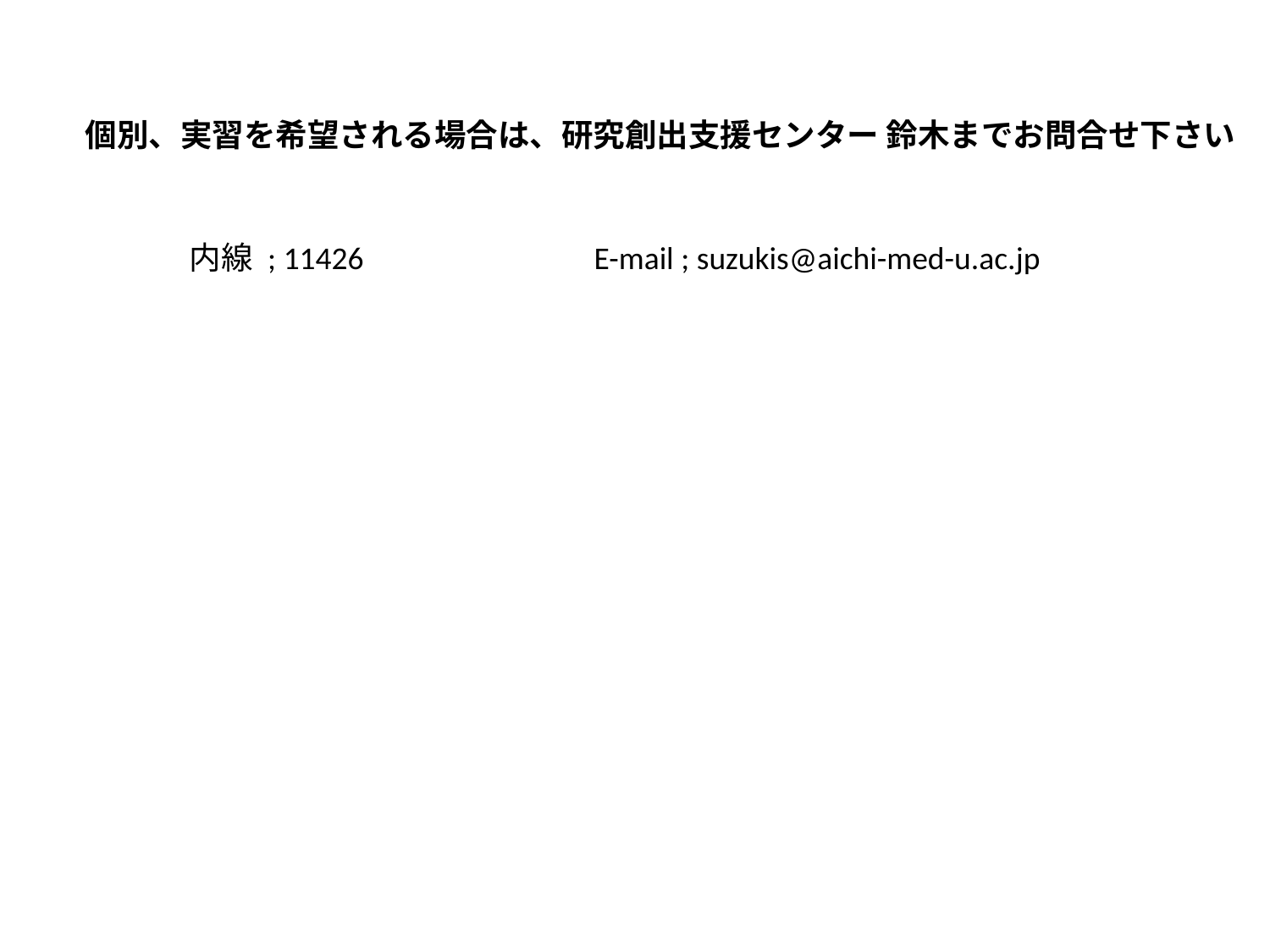

個別、実習を希望される場合は、研究創出支援センター 鈴木までお問合せ下さい
内線 ; 11426
E-mail ; suzukis@aichi-med-u.ac.jp